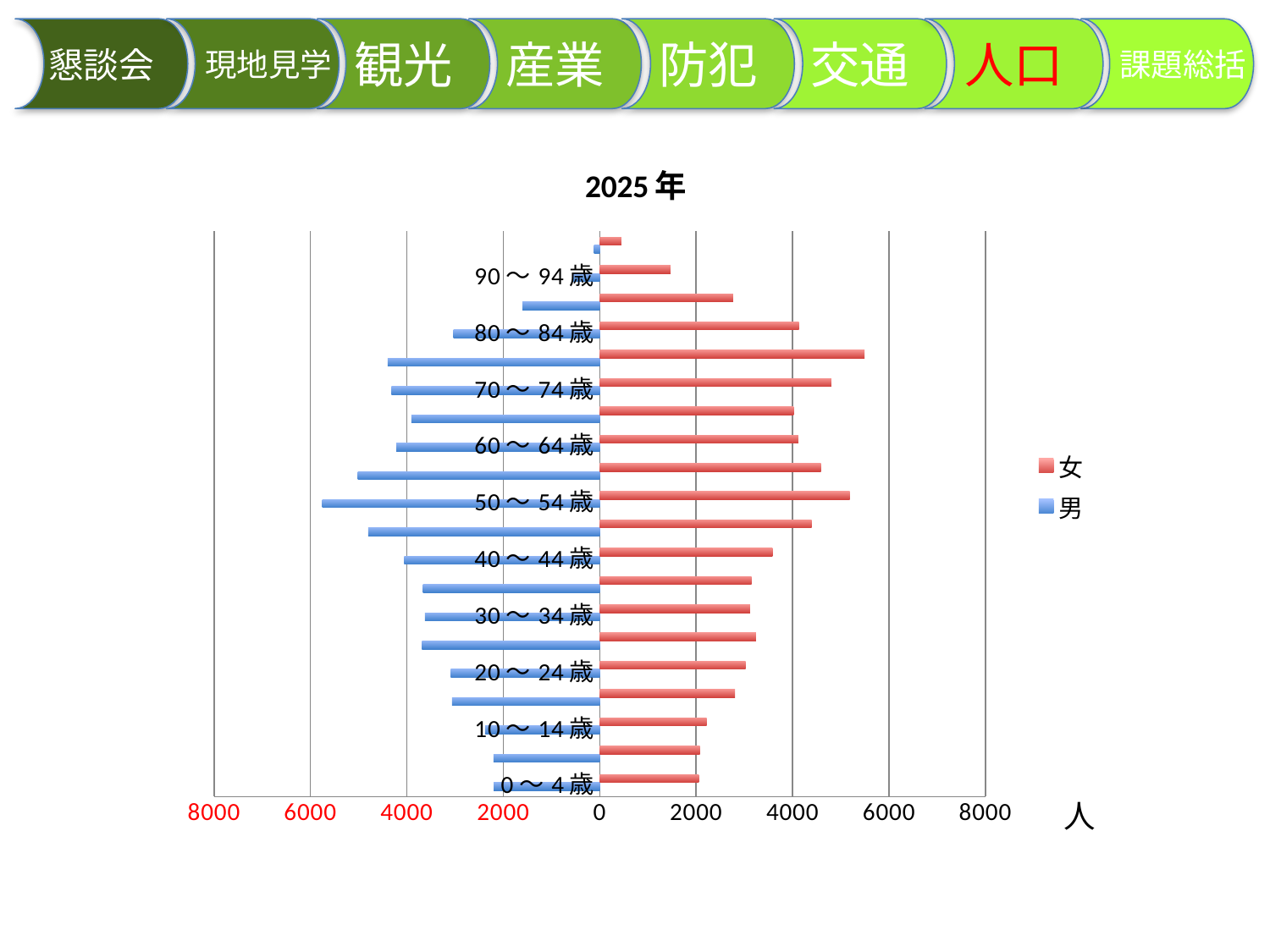

現地見学
交通
観光
防犯
懇談会
産業
　課題総括
人口

### Chart: 2025年

| Category | 男 | 女 |
|---|---|---|
| 0～4歳 | -2198.846161474171 | 2055.44915304679 |
| 5～9歳 | -2203.999911983593 | 2075.26793874829 |
| 10～14歳 | -2379.2490614361 | 2217.18187904708 |
| 15～19歳 | -3063.011906525221 | 2804.12545886151 |
| 20～24歳 | -3091.36740023385 | 3024.6099309809 |
| 25～29歳 | -3688.002920588764 | 3238.684782367 |
| 30～34歳 | -3625.910823337037 | 3117.93037425958 |
| 35～39歳 | -3664.067283960414 | 3149.57100425716 |
| 40～44歳 | -4057.848160651486 | 3580.97651457157 |
| 45～49歳 | -4801.375143105678 | 4395.787512586649 |
| 50～54歳 | -5756.969287412327 | 5186.43306407313 |
| 55～59歳 | -5018.205641074922 | 4588.17473256661 |
| 60～64歳 | -4220.29972519512 | 4118.38678023325 |
| 65～69歳 | -3908.259348356538 | 4024.34195232871 |
| 70～74歳 | -4319.397666843324 | 4802.37983006836 |
| 75～79歳 | -4396.882669805485 | 5489.72193803829 |
| 80～84歳 | -3035.801868126525 | 4132.93114676175 |
| 85～89歳 | -1601.068052654156 | 2764.66469622783 |
| 90～94歳 | -565.1036111696556 | 1467.40371573585 |
| 95歳以上 | -118.5863499648575 | 448.808498445256 |
人